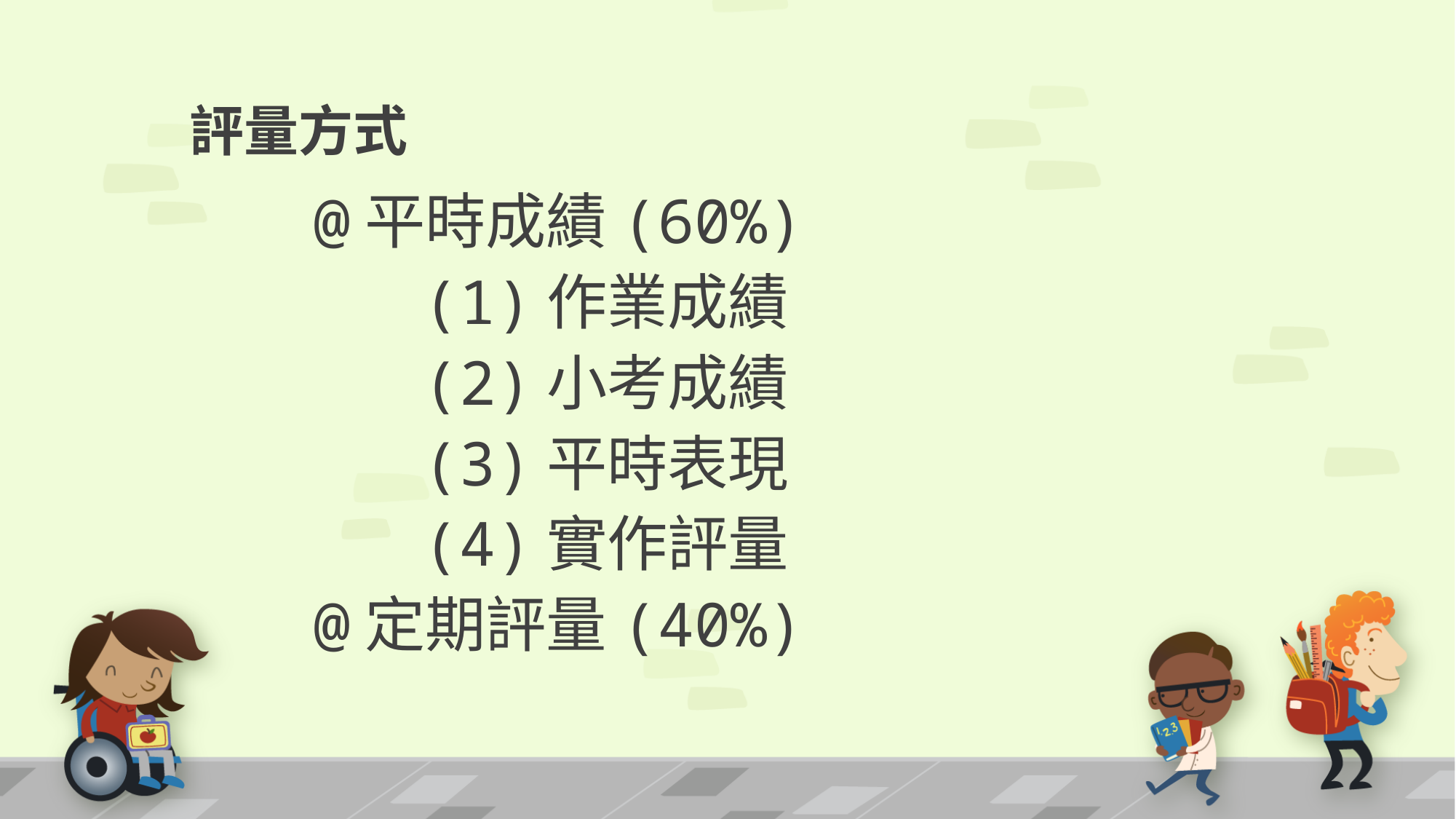

評量方式
@平時成績(60%)
   (1)作業成績
   (2)小考成績
   (3)平時表現
   (4)實作評量
@定期評量(40%)